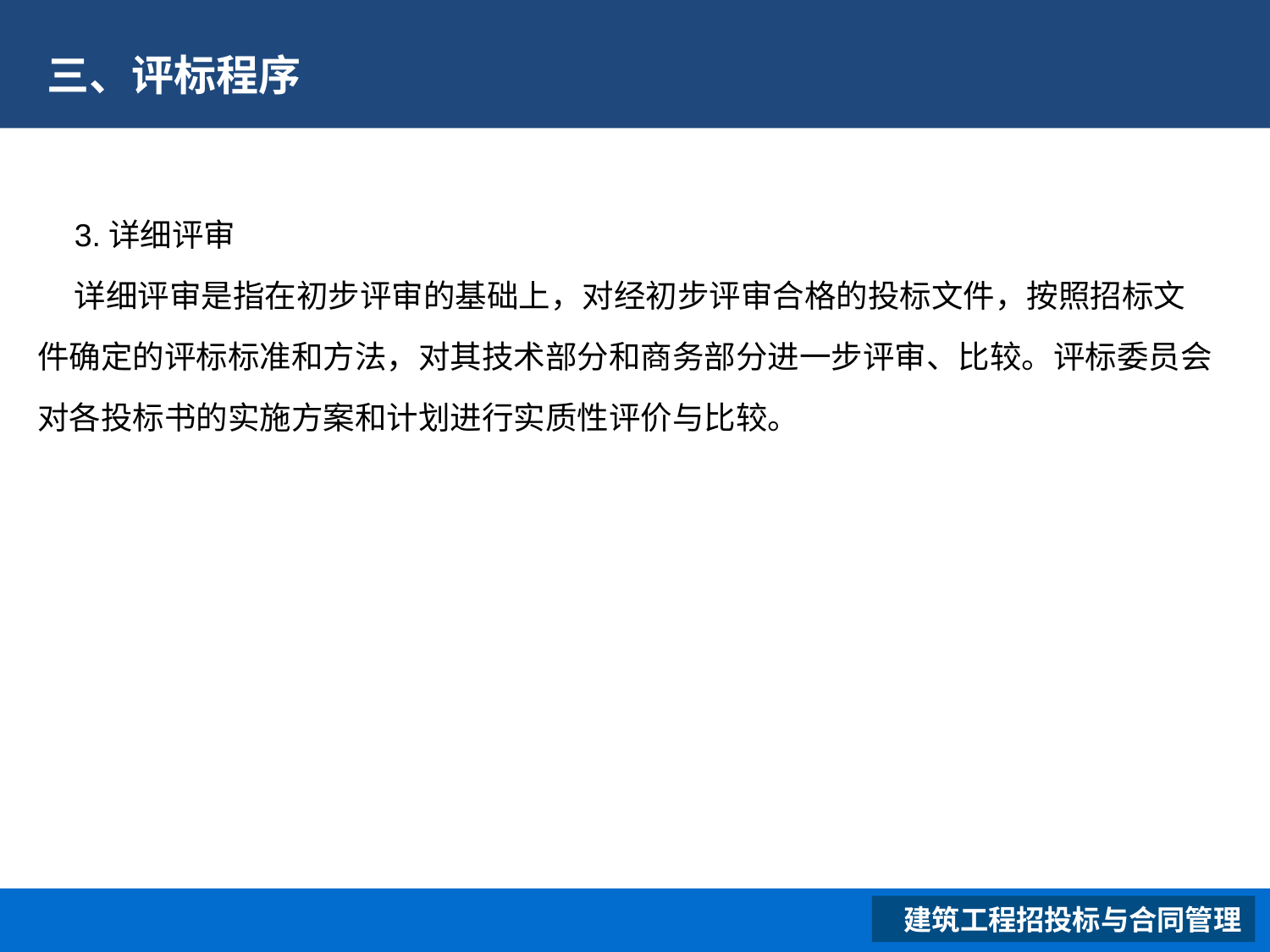

# 三、评标程序
3.详细评审
详细评审是指在初步评审的基础上，对经初步评审合格的投标文件，按照招标文件确定的评标标准和方法，对其技术部分和商务部分进一步评审、比较。评标委员会对各投标书的实施方案和计划进行实质性评价与比较。

  建筑工程招投标与合同管理
XXXXXXXXXXXXXXXXXX